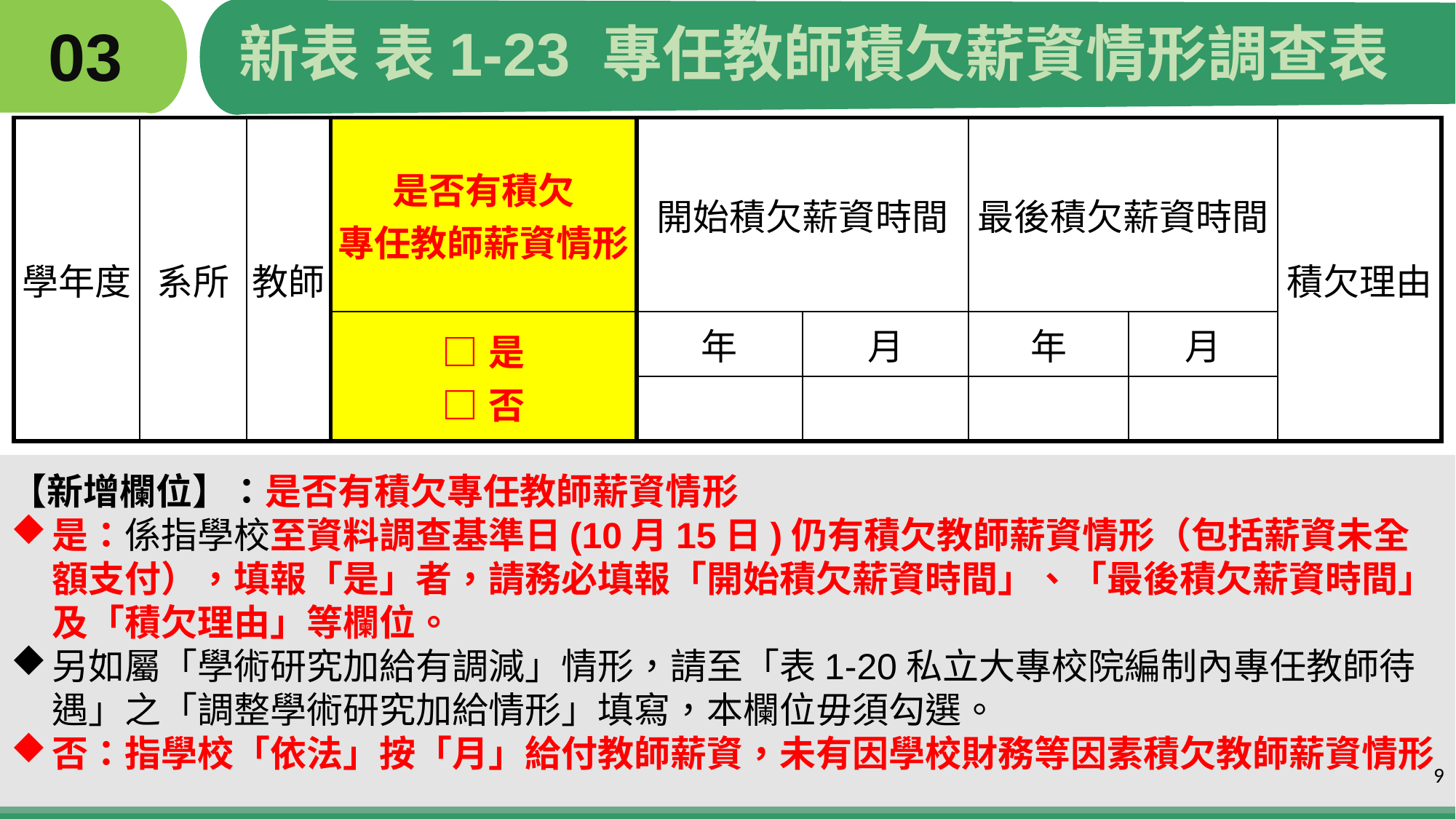

# 03
新表 表1-23 專任教師積欠薪資情形調查表
| 學年度 | 系所 | 教師 | 是否有積欠 專任教師薪資情形 | 開始積欠薪資時間 |  | 最後積欠薪資時間 |  | 積欠理由 |
| --- | --- | --- | --- | --- | --- | --- | --- | --- |
|  |  |  | □是 □否 | 年 | 月 | 年 | 月 |  |
|  |  |  |  |  |  |  |  |  |
【新增欄位】：是否有積欠專任教師薪資情形
是：係指學校至資料調查基準日(10月15日)仍有積欠教師薪資情形（包括薪資未全額支付），填報「是」者，請務必填報「開始積欠薪資時間」、「最後積欠薪資時間」及「積欠理由」等欄位。
另如屬「學術研究加給有調減」情形，請至「表1-20私立大專校院編制內專任教師待遇」之「調整學術研究加給情形」填寫，本欄位毋須勾選。
否：指學校「依法」按「月」給付教師薪資，未有因學校財務等因素積欠教師薪資情形
9